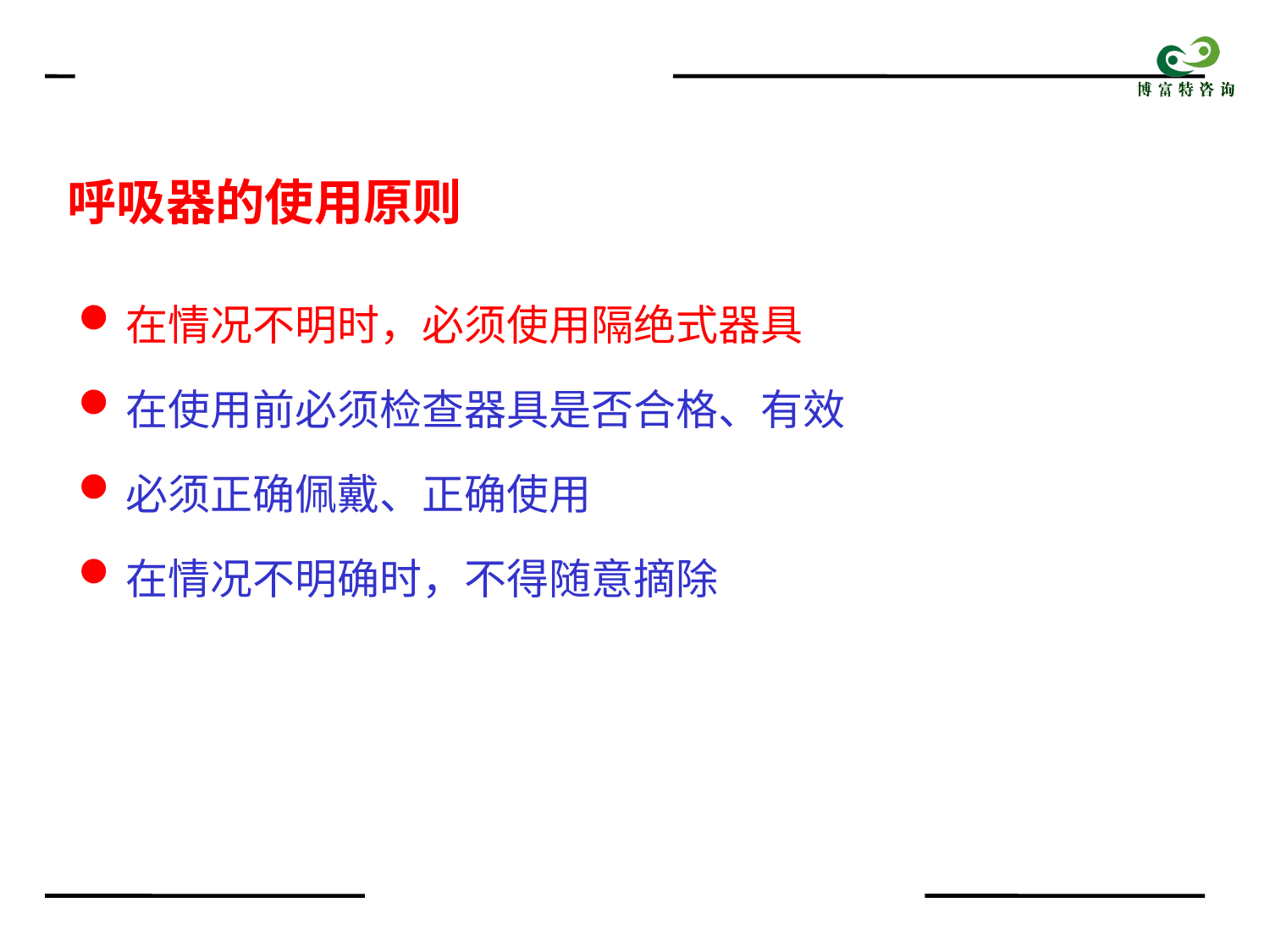

呼吸器的使用原则
在情况不明时，必须使用隔绝式器具
在使用前必须检查器具是否合格、有效
必须正确佩戴、正确使用
在情况不明确时，不得随意摘除